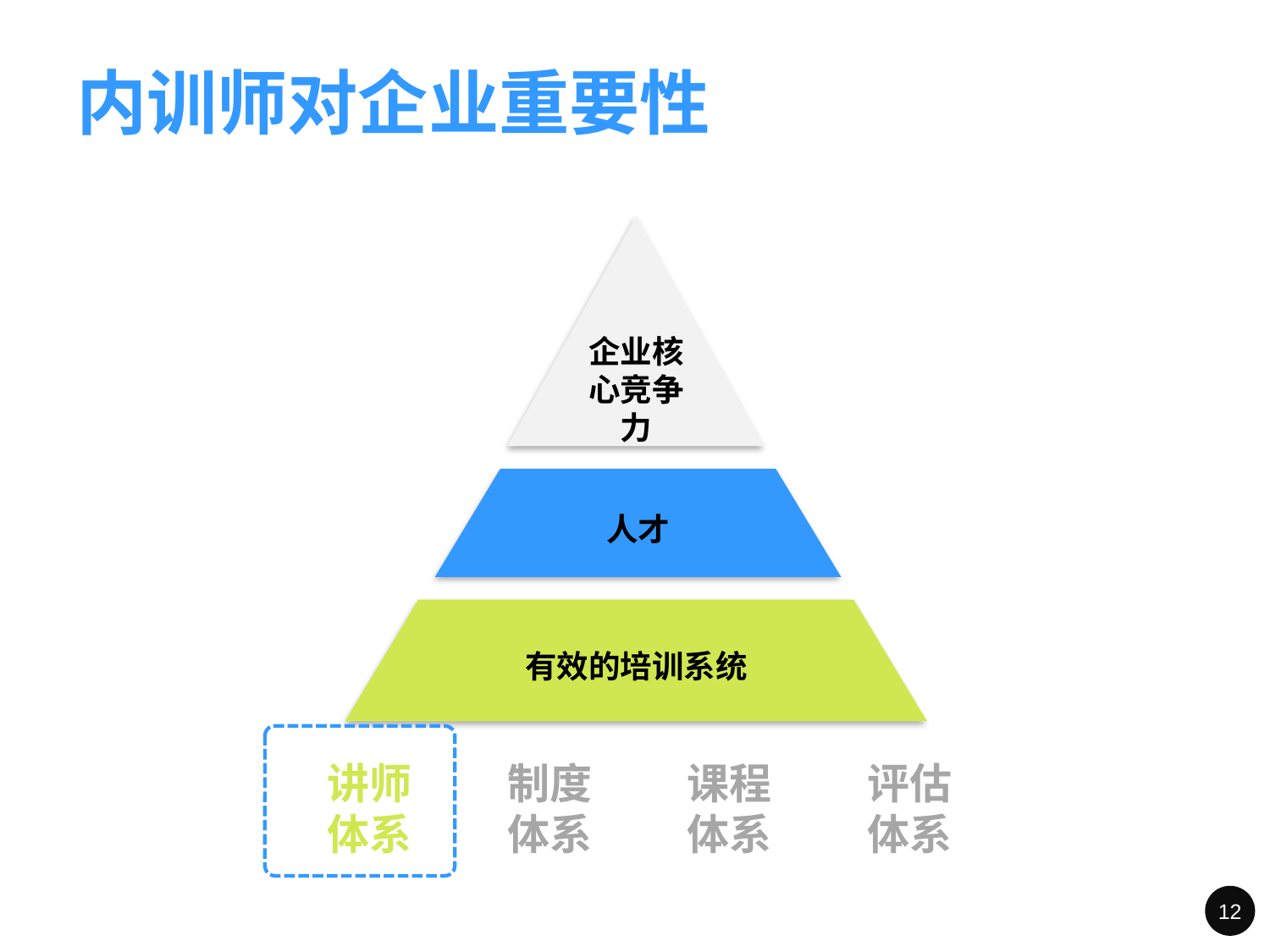

# 内训师对企业重要性
企业核心竞争力
人才
有效的培训系统

讲师
体系
制度
体系
课程
体系
评估
体系